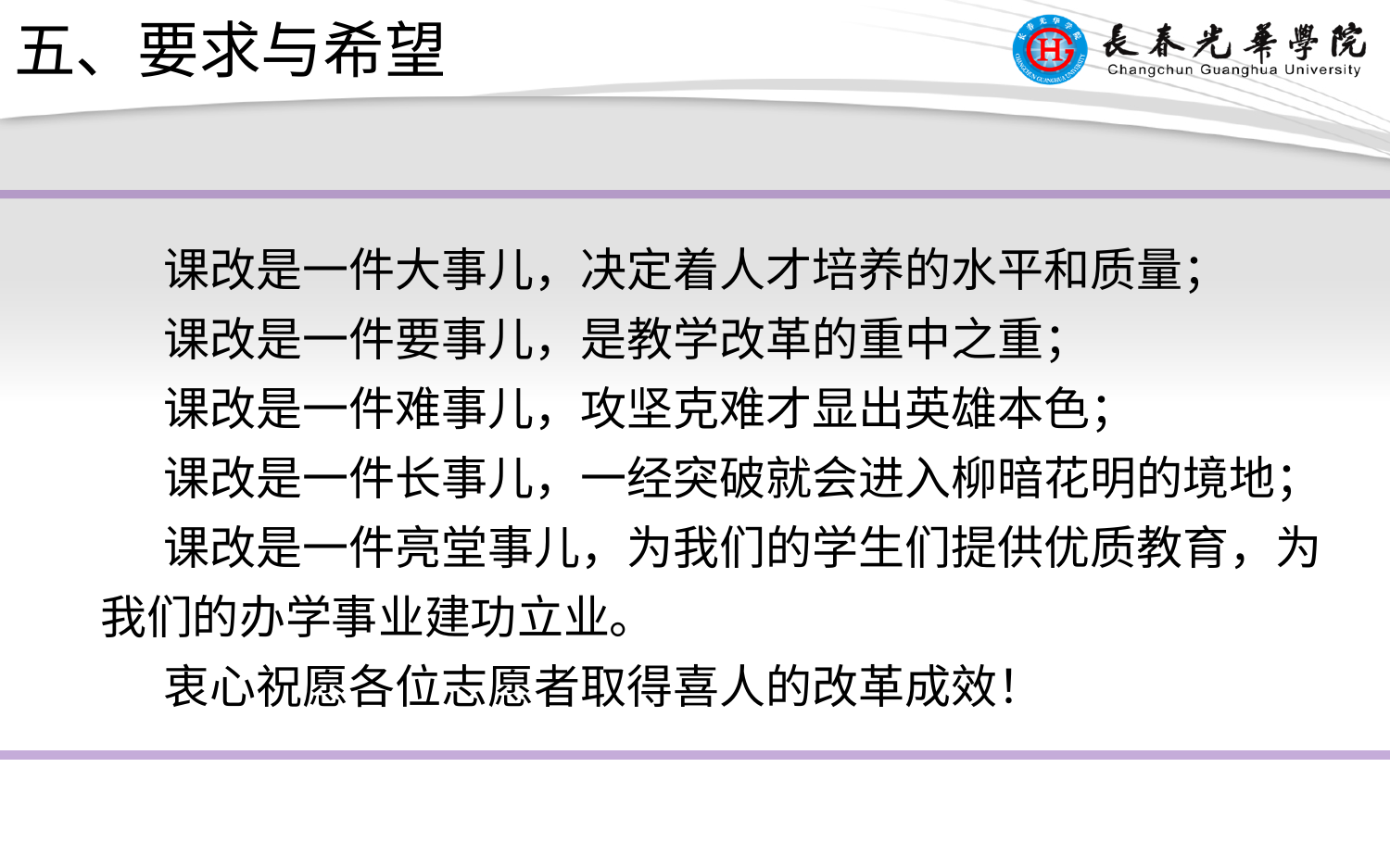

五、要求与希望

     课改是一件大事儿，决定着人才培养的水平和质量；
     课改是一件要事儿，是教学改革的重中之重；
     课改是一件难事儿，攻坚克难才显出英雄本色；
     课改是一件长事儿，一经突破就会进入柳暗花明的境地；
     课改是一件亮堂事儿，为我们的学生们提供优质教育，为我们的办学事业建功立业。
     衷心祝愿各位志愿者取得喜人的改革成效！